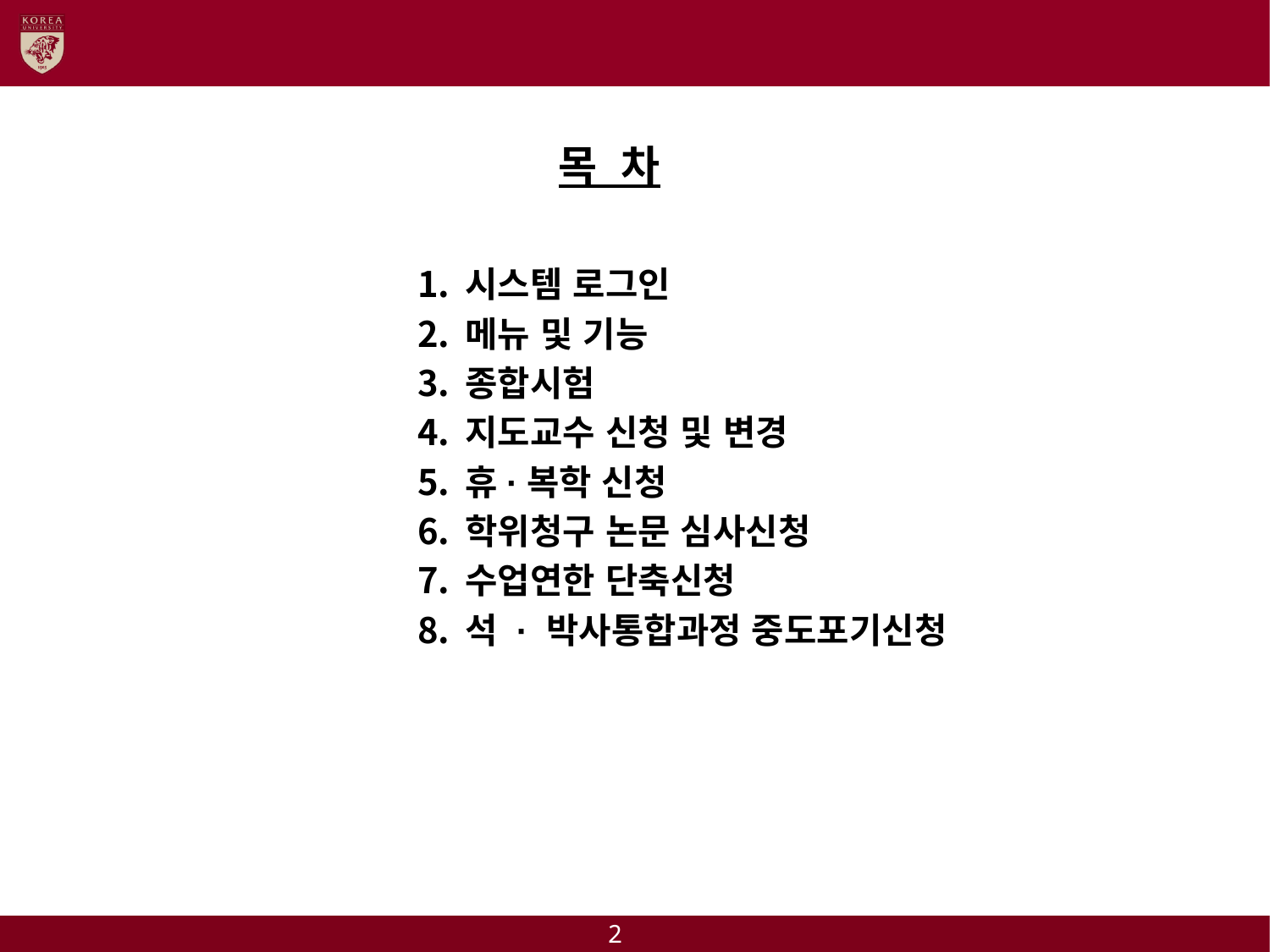

목  차
시스템 로그인
메뉴 및 기능
종합시험
지도교수 신청 및 변경
휴·복학 신청
학위청구 논문 심사신청
수업연한 단축신청
석 · 박사통합과정 중도포기신청